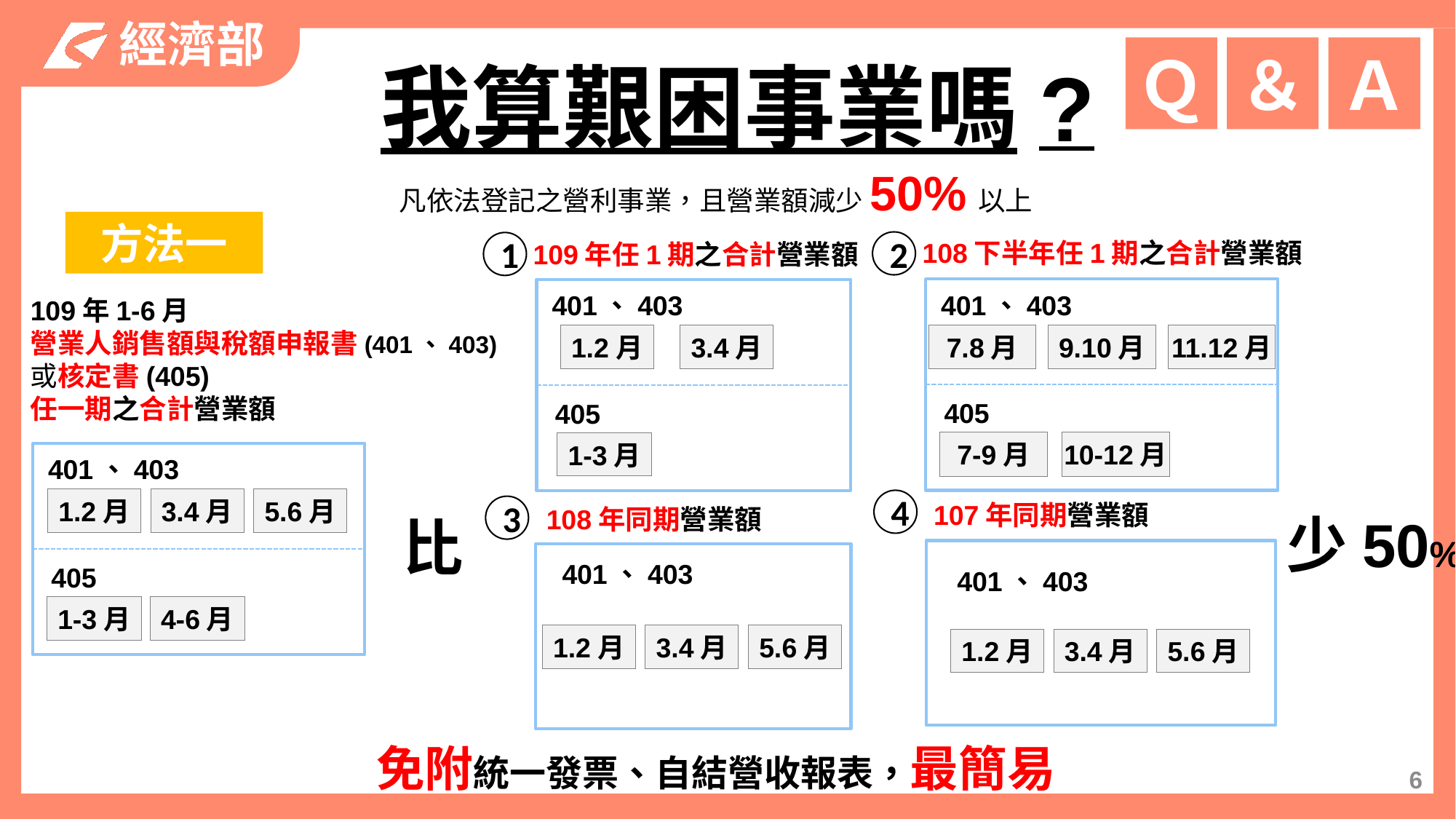

我算艱困事業嗎?
Ｑ
＆
Ａ
凡依法登記之營利事業，且營業額減少50%以上
方法一
108下半年任1期之合計營業額
2

401、403
7.8月
9.10月
11.12月
405
7-9月
10-12月
109年任1期之合計營業額
1

401、403
1.2月
3.4月
405
1-3月
109年1-6月
營業人銷售額與稅額申報書(401、403)
或核定書(405)
任一期之合計營業額

401、403
1.2月
3.4月
5.6月
4
107年同期營業額

401、403
1.2月
3.4月
5.6月
3
108年同期營業額

401、403
1.2月
3.4月
5.6月
少50%
比
405
1-3月
4-6月
免附統一發票、自結營收報表，最簡易
6